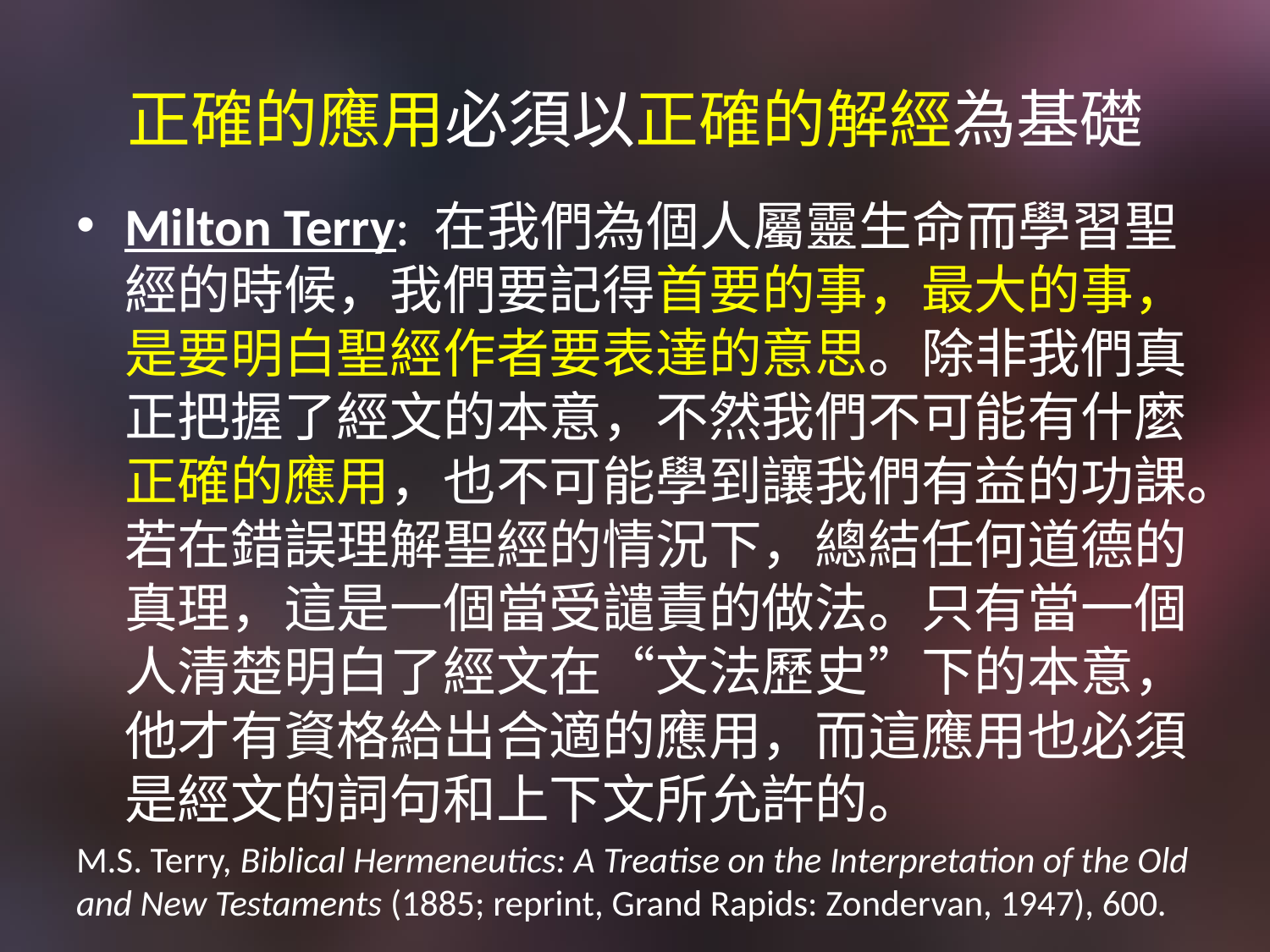

# 正確的應用必須以正確的解經為基礎
Milton Terry: 在我們為個人屬靈生命而學習聖經的時候，我們要記得首要的事，最大的事，是要明白聖經作者要表達的意思。除非我們真正把握了經文的本意，不然我們不可能有什麼正確的應用，也不可能學到讓我們有益的功課。若在錯誤理解聖經的情況下，總結任何道德的真理，這是一個當受譴責的做法。只有當一個人清楚明白了經文在“文法歷史”下的本意，他才有資格給出合適的應用，而這應用也必須是經文的詞句和上下文所允許的。
M.S. Terry, Biblical Hermeneutics: A Treatise on the Interpretation of the Old and New Testaments (1885; reprint, Grand Rapids: Zondervan, 1947), 600.